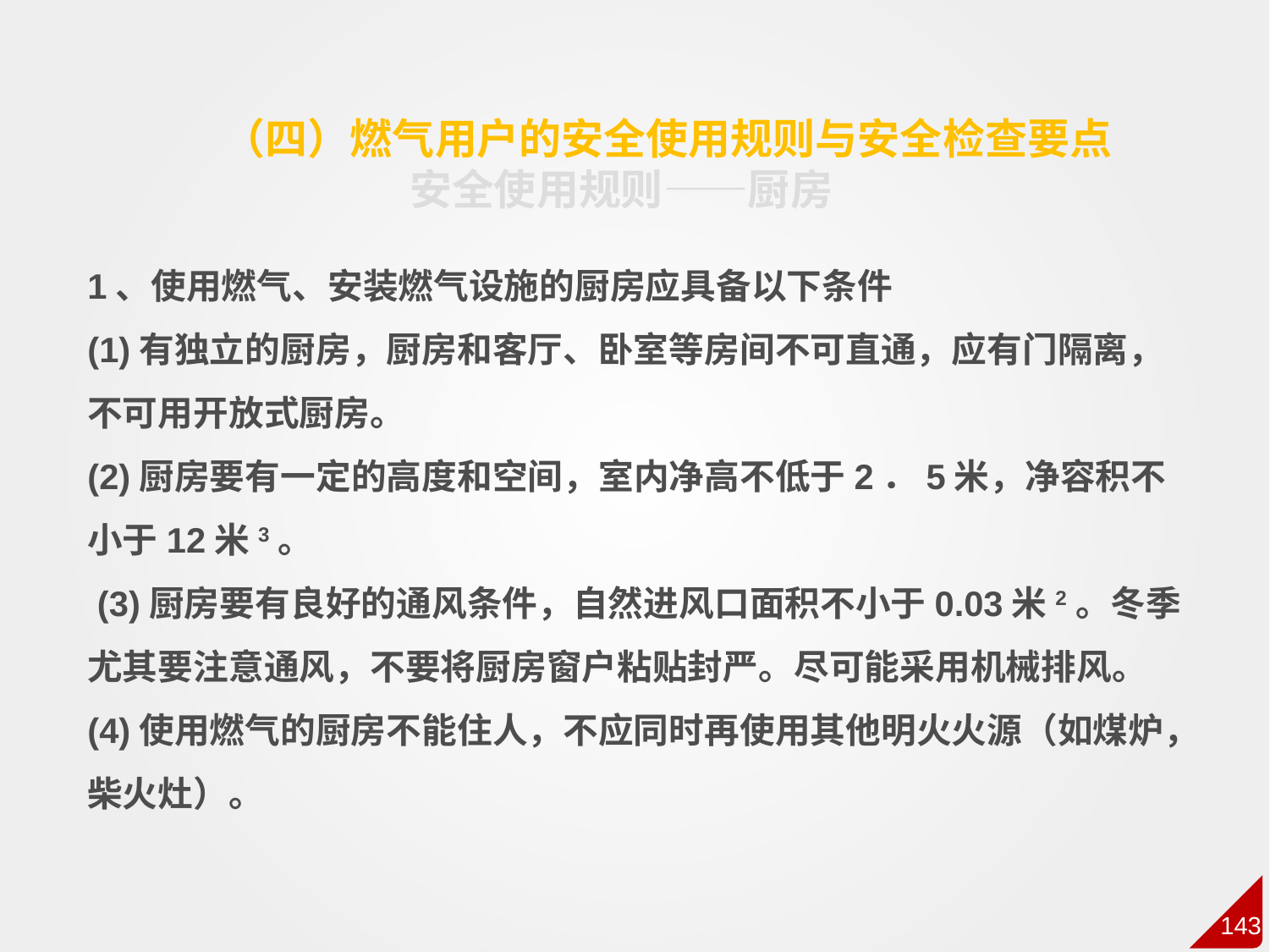

（四）燃气用户的安全使用规则与安全检查要点
                     安全使用规则——厨房

1、使用燃气、安装燃气设施的厨房应具备以下条件
(1)有独立的厨房，厨房和客厅、卧室等房间不可直通，应有门隔离，不可用开放式厨房。
(2)厨房要有一定的高度和空间，室内净高不低于2．5米，净容积不小于12米3。
 (3)厨房要有良好的通风条件，自然进风口面积不小于0.03米2。冬季尤其要注意通风，不要将厨房窗户粘贴封严。尽可能采用机械排风。
(4)使用燃气的厨房不能住人，不应同时再使用其他明火火源（如煤炉，柴火灶）。